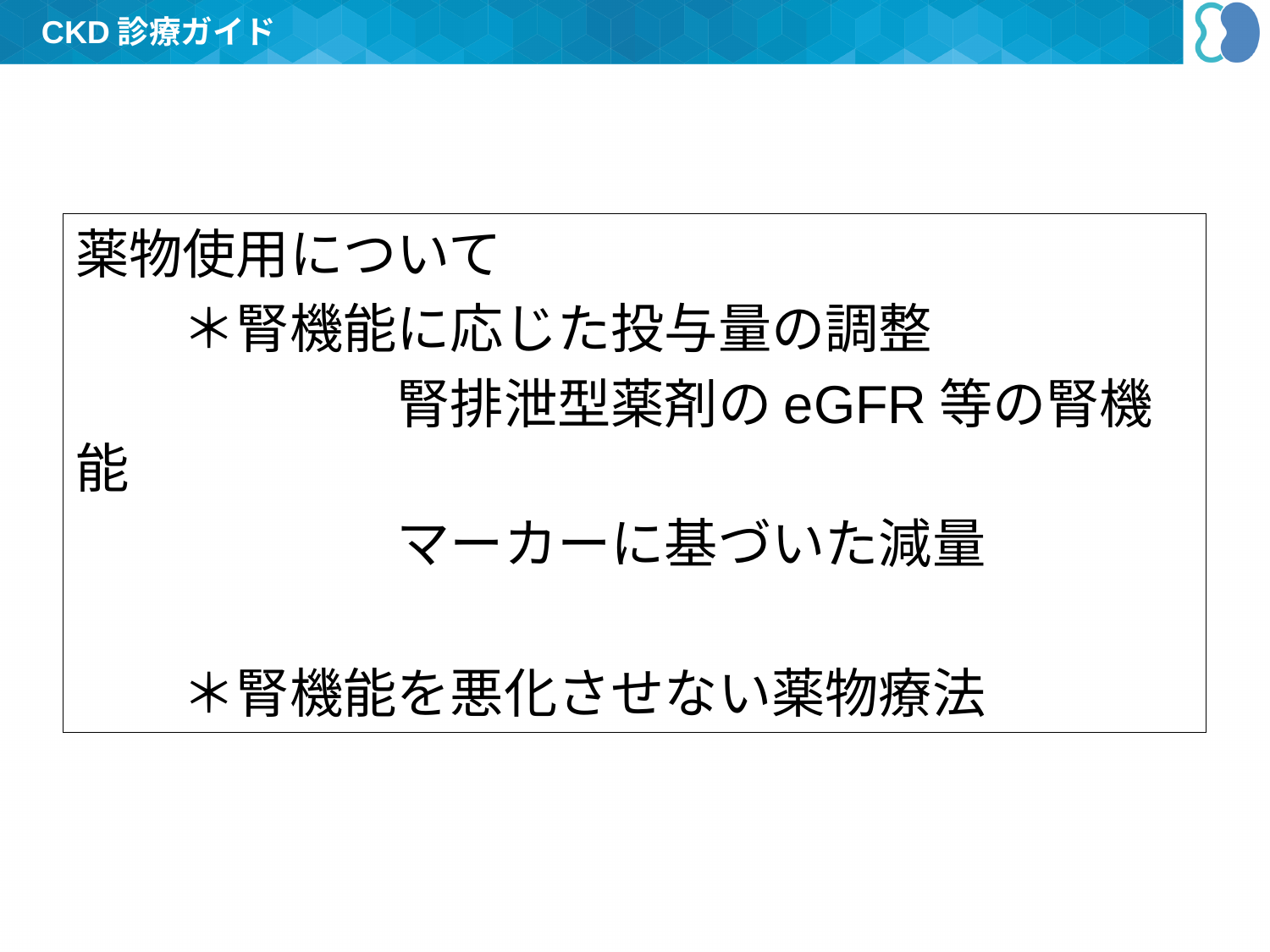

CKD診療ガイド
薬物使用について
　　＊腎機能に応じた投与量の調整
　　　　　　腎排泄型薬剤のeGFR等の腎機能
　　　　　　マーカーに基づいた減量

　　＊腎機能を悪化させない薬物療法